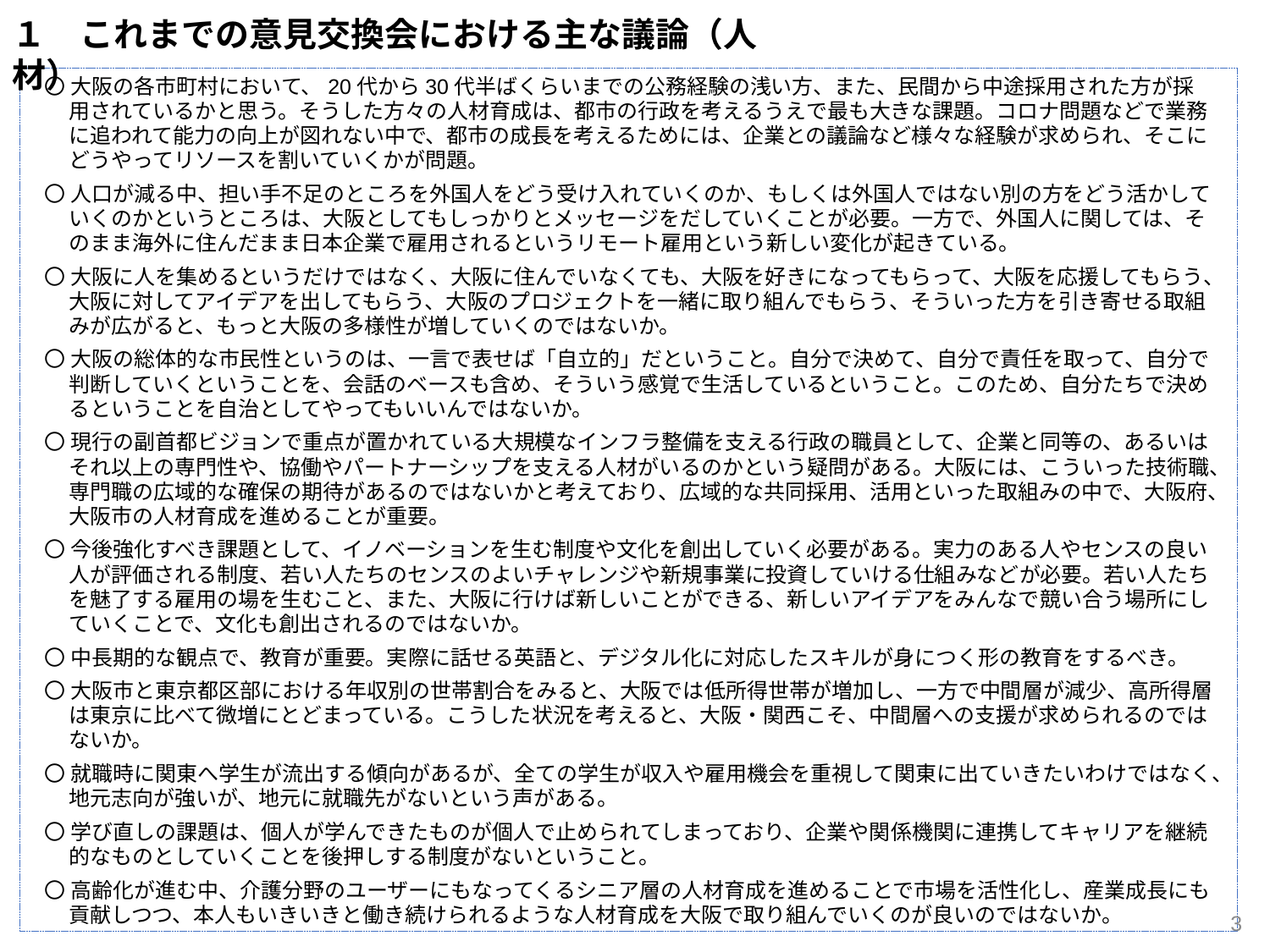

１　これまでの意見交換会における主な議論（人材）

〇 大阪の各市町村において、20代から30代半ばくらいまでの公務経験の浅い方、また、民間から中途採用された方が採用されているかと思う。そうした方々の人材育成は、都市の行政を考えるうえで最も大きな課題。コロナ問題などで業務に追われて能力の向上が図れない中で、都市の成長を考えるためには、企業との議論など様々な経験が求められ、そこにどうやってリソースを割いていくかが問題。
〇 人口が減る中、担い手不足のところを外国人をどう受け入れていくのか、もしくは外国人ではない別の方をどう活かしていくのかというところは、大阪としてもしっかりとメッセージをだしていくことが必要。一方で、外国人に関しては、そのまま海外に住んだまま日本企業で雇用されるというリモート雇用という新しい変化が起きている。
〇 大阪に人を集めるというだけではなく、大阪に住んでいなくても、大阪を好きになってもらって、大阪を応援してもらう、大阪に対してアイデアを出してもらう、大阪のプロジェクトを一緒に取り組んでもらう、そういった方を引き寄せる取組みが広がると、もっと大阪の多様性が増していくのではないか。
〇 大阪の総体的な市民性というのは、一言で表せば「自立的」だということ。自分で決めて、自分で責任を取って、自分で判断していくということを、会話のベースも含め、そういう感覚で生活しているということ。このため、自分たちで決めるということを自治としてやってもいいんではないか。
〇 現行の副首都ビジョンで重点が置かれている大規模なインフラ整備を支える行政の職員として、企業と同等の、あるいはそれ以上の専門性や、協働やパートナーシップを支える人材がいるのかという疑問がある。大阪には、こういった技術職、専門職の広域的な確保の期待があるのではないかと考えており、広域的な共同採用、活用といった取組みの中で、大阪府、大阪市の人材育成を進めることが重要。
〇 今後強化すべき課題として、イノベーションを生む制度や文化を創出していく必要がある。実力のある人やセンスの良い人が評価される制度、若い人たちのセンスのよいチャレンジや新規事業に投資していける仕組みなどが必要。若い人たちを魅了する雇用の場を生むこと、また、大阪に行けば新しいことができる、新しいアイデアをみんなで競い合う場所にしていくことで、文化も創出されるのではないか。
〇 中長期的な観点で、教育が重要。実際に話せる英語と、デジタル化に対応したスキルが身につく形の教育をするべき。
〇 大阪市と東京都区部における年収別の世帯割合をみると、大阪では低所得世帯が増加し、一方で中間層が減少、高所得層は東京に比べて微増にとどまっている。こうした状況を考えると、大阪・関西こそ、中間層への支援が求められるのではないか。
〇 就職時に関東へ学生が流出する傾向があるが、全ての学生が収入や雇用機会を重視して関東に出ていきたいわけではなく、地元志向が強いが、地元に就職先がないという声がある。
〇 学び直しの課題は、個人が学んできたものが個人で止められてしまっており、企業や関係機関に連携してキャリアを継続的なものとしていくことを後押しする制度がないということ。
〇 高齢化が進む中、介護分野のユーザーにもなってくるシニア層の人材育成を進めることで市場を活性化し、産業成長にも貢献しつつ、本人もいきいきと働き続けられるような人材育成を大阪で取り組んでいくのが良いのではないか。
3